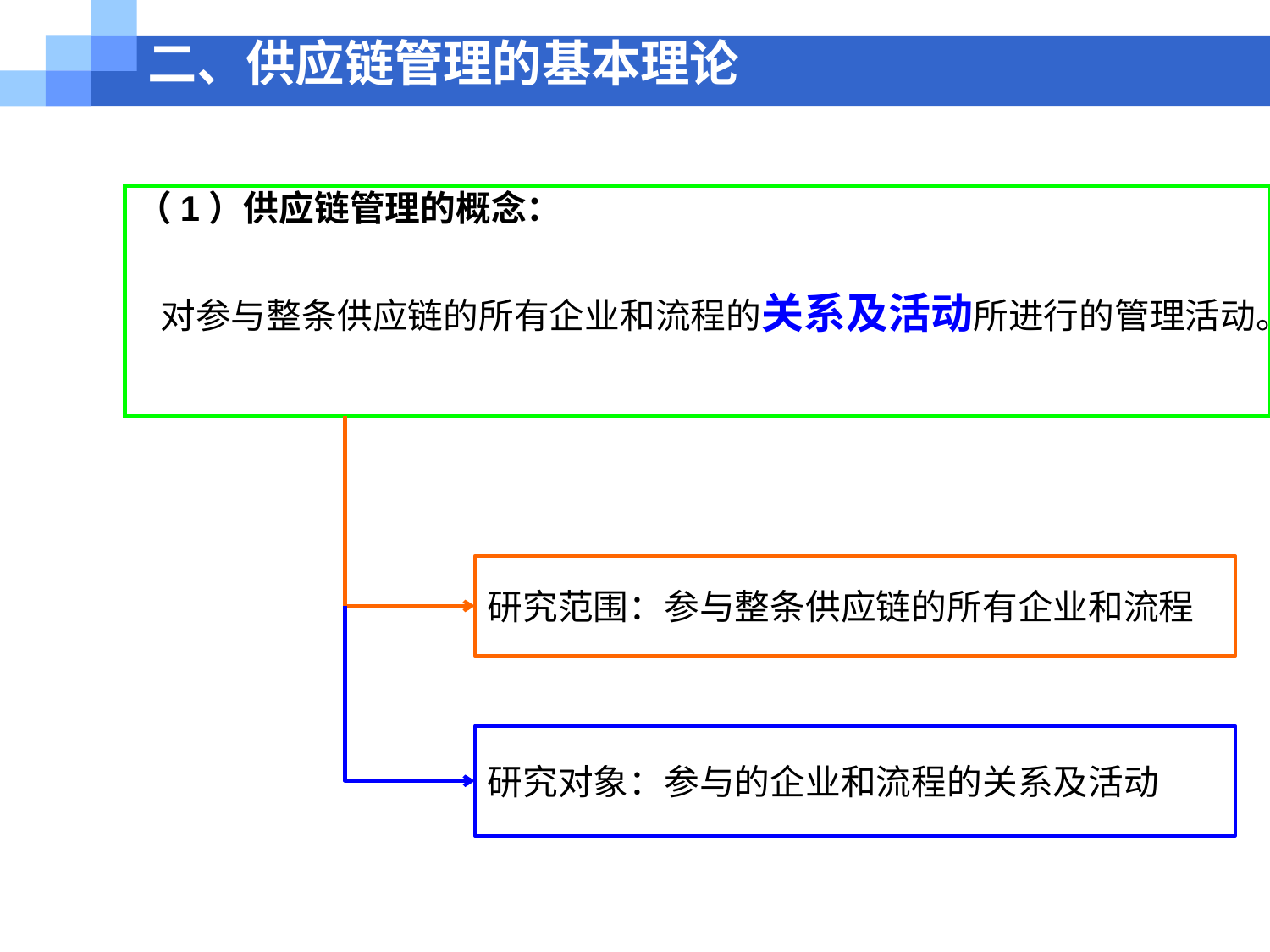

# 二、供应链管理的基本理论
（1）供应链管理的概念：

  对参与整条供应链的所有企业和流程的关系及活动所进行的管理活动。

研究范围：参与整条供应链的所有企业和流程
研究对象：参与的企业和流程的关系及活动